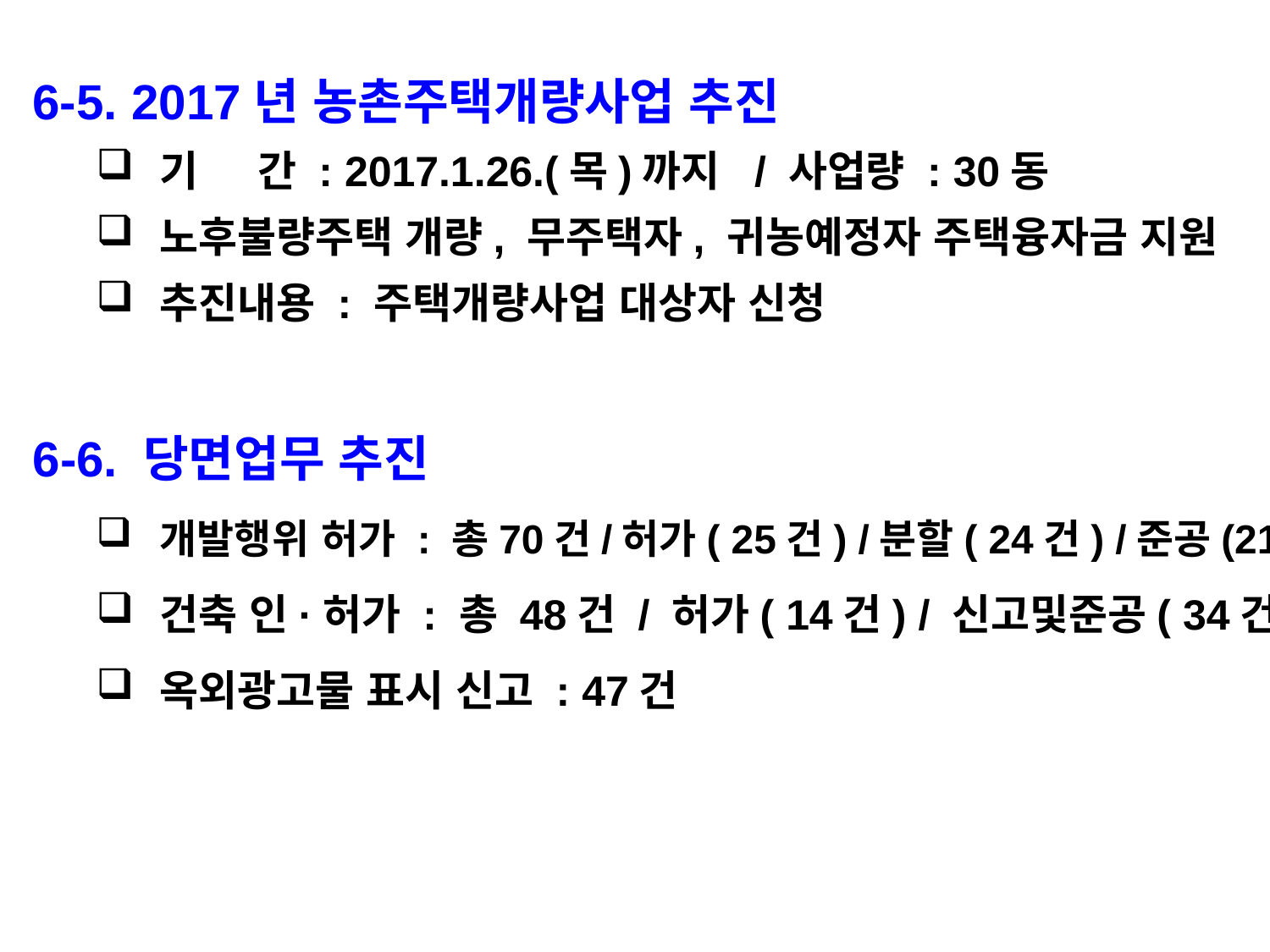

6-5. 2017년 농촌주택개량사업 추진
기     간 : 2017.1.26.(목)까지  / 사업량 : 30동
노후불량주택 개량, 무주택자, 귀농예정자 주택융자금 지원
추진내용 : 주택개량사업 대상자 신청

6-6. 당면업무 추진
개발행위 허가 : 총70건/허가( 25건) /분할( 24건) /준공(21건)
건축 인·허가 : 총 48건 / 허가( 14건) / 신고및준공( 34건)
옥외광고물 표시 신고 : 47건